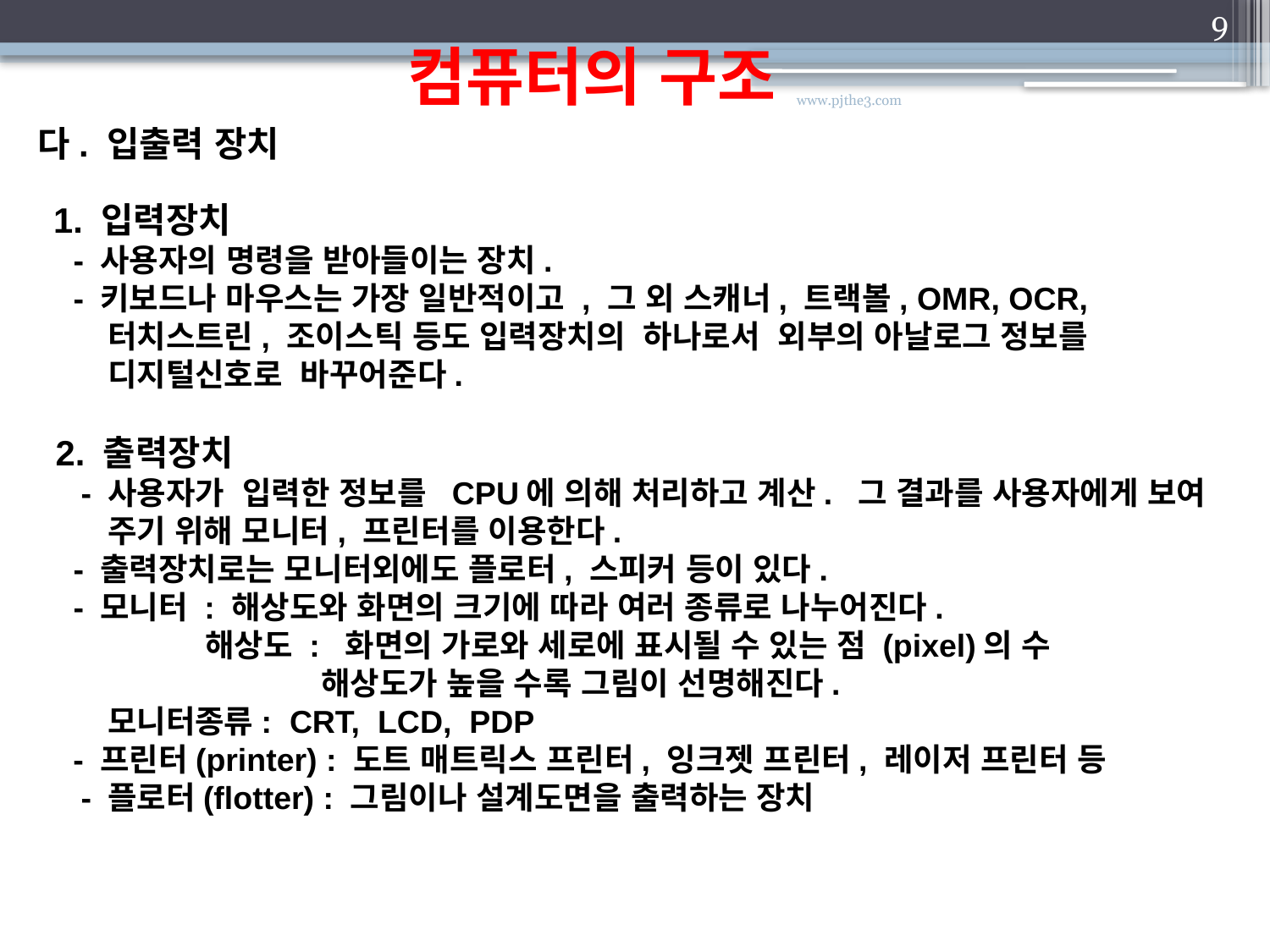

9
 컴퓨터의 구조
www.pjthe3.com
다. 입출력 장치

  1. 입력장치
    - 사용자의 명령을 받아들이는 장치.
    - 키보드나 마우스는 가장 일반적이고 , 그 외 스캐너, 트랙볼, OMR, OCR,
       터치스트린, 조이스틱 등도 입력장치의  하나로서  외부의 아날로그 정보를
       디지털신호로  바꾸어준다.

  2. 출력장치
    - 사용자가  입력한 정보를  CPU에 의해 처리하고 계산.  그 결과를 사용자에게 보여
       주기 위해 모니터, 프린터를 이용한다.
    - 출력장치로는 모니터외에도 플로터, 스피커 등이 있다.
    - 모니터 : 해상도와 화면의 크기에 따라 여러 종류로 나누어진다.
                  해상도 :  화면의 가로와 세로에 표시될 수 있는 점 (pixel)의 수
                               해상도가 높을 수록 그림이 선명해진다.
       모니터종류:  CRT,  LCD,  PDP
    - 프린터(printer) : 도트 매트릭스 프린터, 잉크젯 프린터, 레이저 프린터 등
    - 플로터(flotter) : 그림이나 설계도면을 출력하는 장치